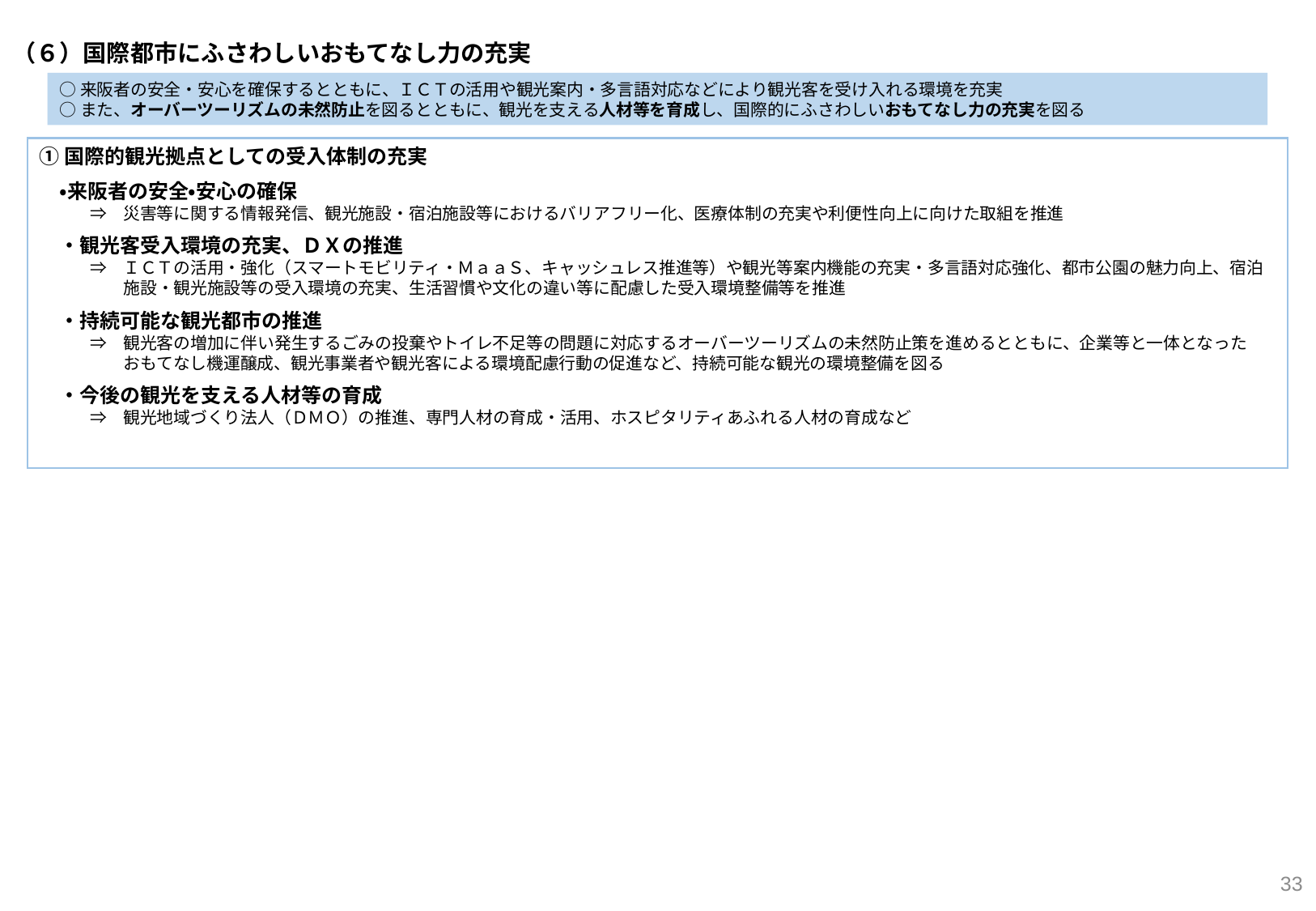

（６）国際都市にふさわしいおもてなし力の充実
○来阪者の安全・安心を確保するとともに、ＩＣＴの活用や観光案内・多言語対応などにより観光客を受け入れる環境を充実
○また、オーバーツーリズムの未然防止を図るとともに、観光を支える人材等を育成し、国際的にふさわしいおもてなし力の充実を図る
①国際的観光拠点としての受入体制の充実
　・来阪者の安全・安心の確保
　　　⇒　災害等に関する情報発信、観光施設・宿泊施設等におけるバリアフリー化、医療体制の充実や利便性向上に向けた取組を推進
　・観光客受入環境の充実、ＤＸの推進
　　　⇒　ＩＣＴの活用・強化（スマートモビリティ・ＭａａＳ、キャッシュレス推進等）や観光等案内機能の充実・多言語対応強化、都市公園の魅力向上、宿泊
　　　　　施設・観光施設等の受入環境の充実、生活習慣や文化の違い等に配慮した受入環境整備等を推進
　・持続可能な観光都市の推進
　　　⇒　観光客の増加に伴い発生するごみの投棄やトイレ不足等の問題に対応するオーバーツーリズムの未然防止策を進めるとともに、企業等と一体となった
　　　　　おもてなし機運醸成、観光事業者や観光客による環境配慮行動の促進など、持続可能な観光の環境整備を図る
　・今後の観光を支える人材等の育成
　　　⇒　観光地域づくり法人（ＤＭＯ）の推進、専門人材の育成・活用、ホスピタリティあふれる人材の育成など
33